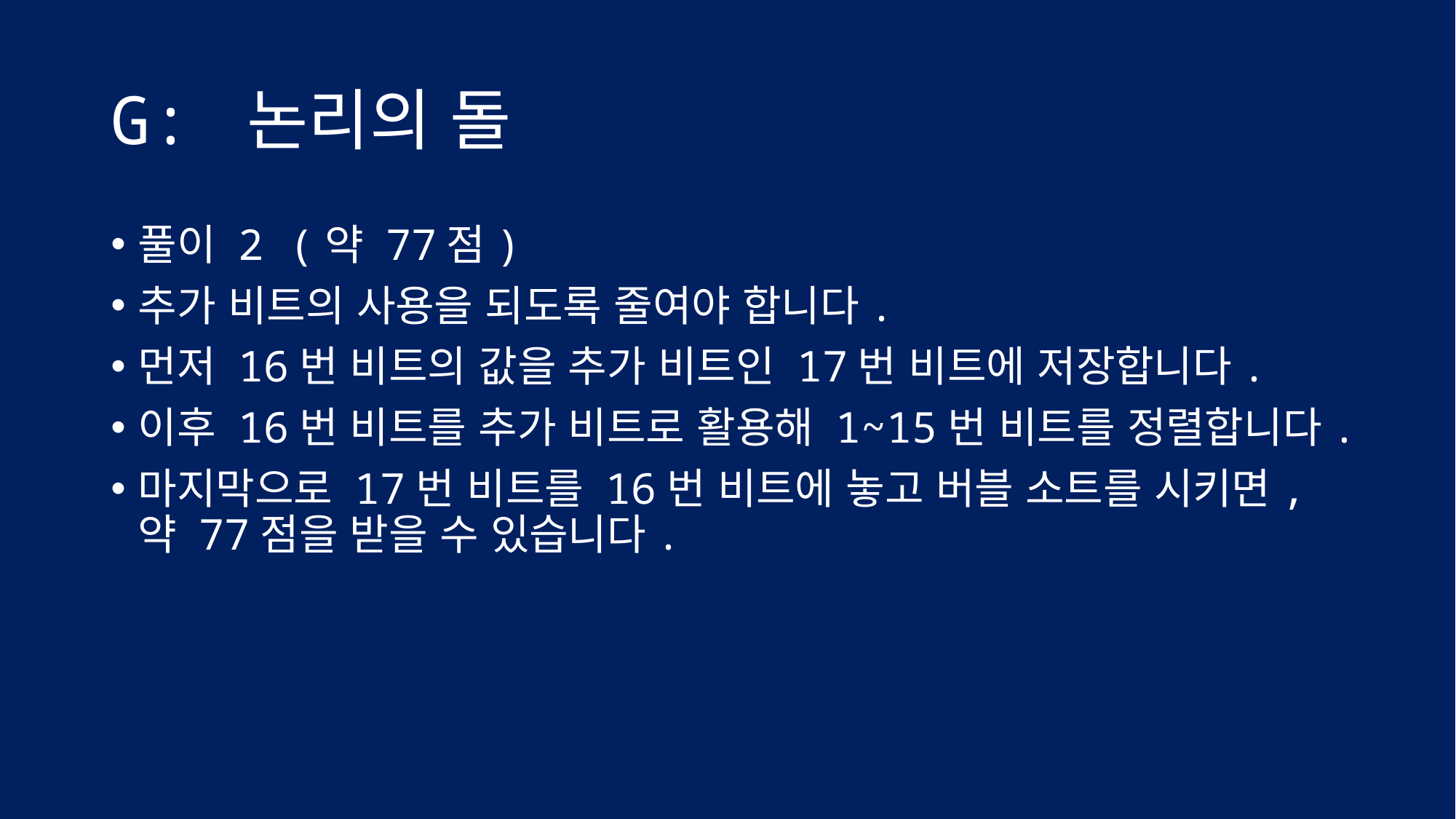

# G: 논리의 돌
풀이 2 (약 77점)
추가 비트의 사용을 되도록 줄여야 합니다.
먼저 16번 비트의 값을 추가 비트인 17번 비트에 저장합니다.
이후 16번 비트를 추가 비트로 활용해 1~15번 비트를 정렬합니다.
마지막으로 17번 비트를 16번 비트에 놓고 버블 소트를 시키면, 약 77점을 받을 수 있습니다.